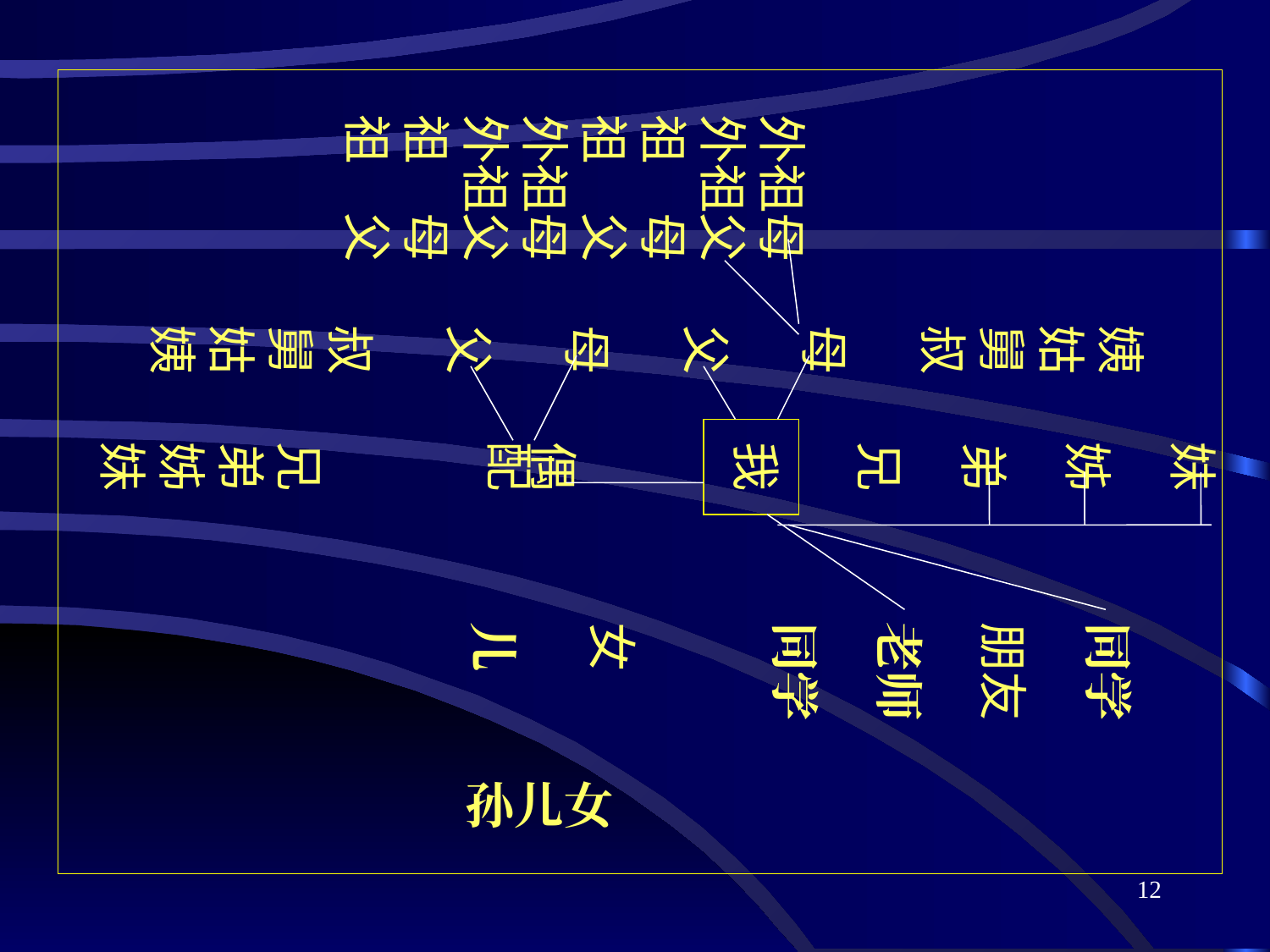

外祖母
外祖父
祖　母
祖　父
外祖母
外祖父
祖　母
祖　父

姨
姑
舅
叔

母

父

母

父

叔
舅
姑
姨

妹
姊
弟
兄

我

偶
配

兄
弟
姊
妹

同学
朋友
老师
同学

女

儿
孙儿女
12